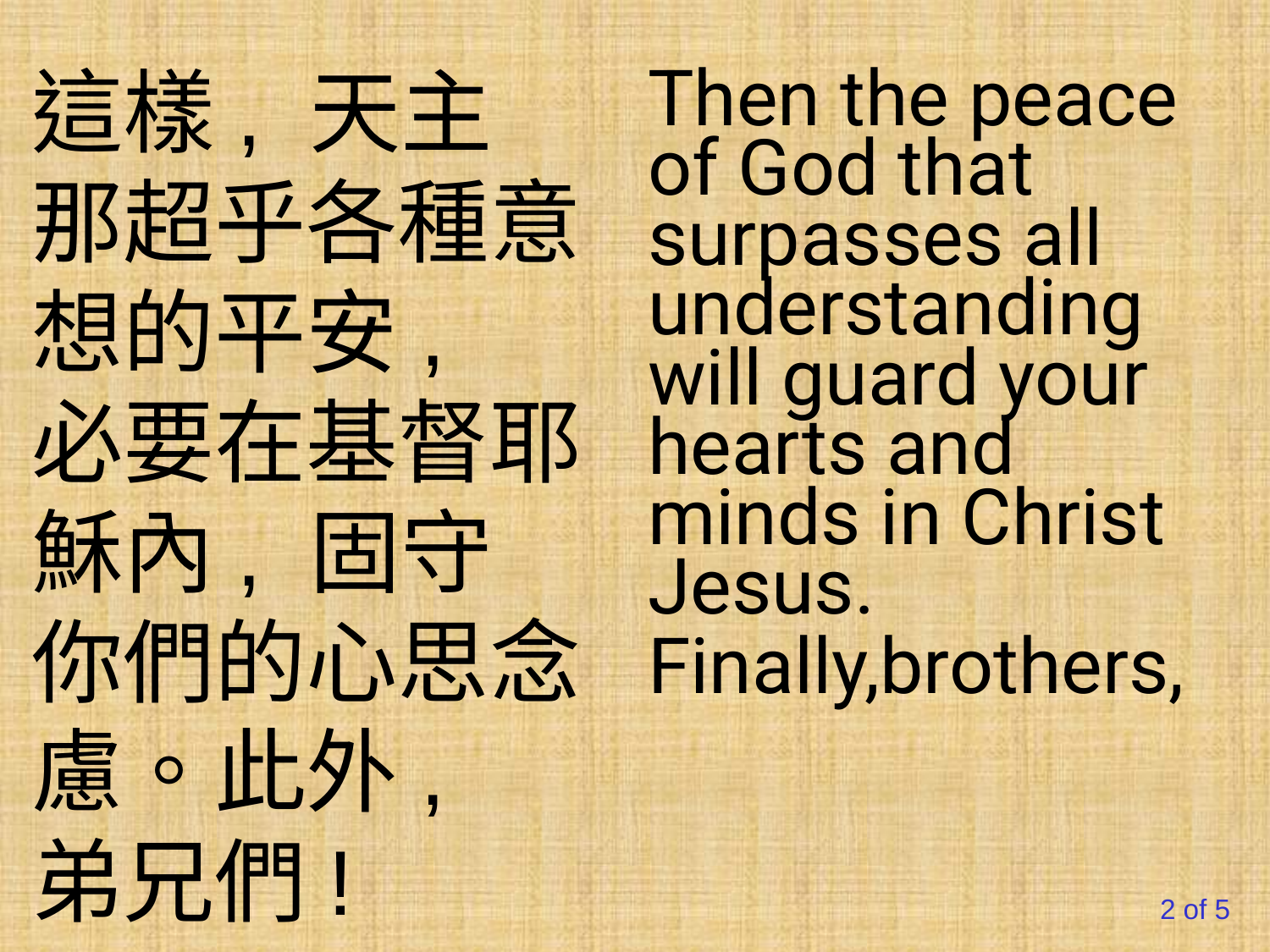

這樣, 天主那超乎各種意想的平安, 必要在基督耶穌內, 固守你們的心思念慮。此外, 弟兄們!
Then the peace of God that surpasses all understanding will guard your hearts and minds in Christ Jesus.
Finally,brothers,
2 of 5